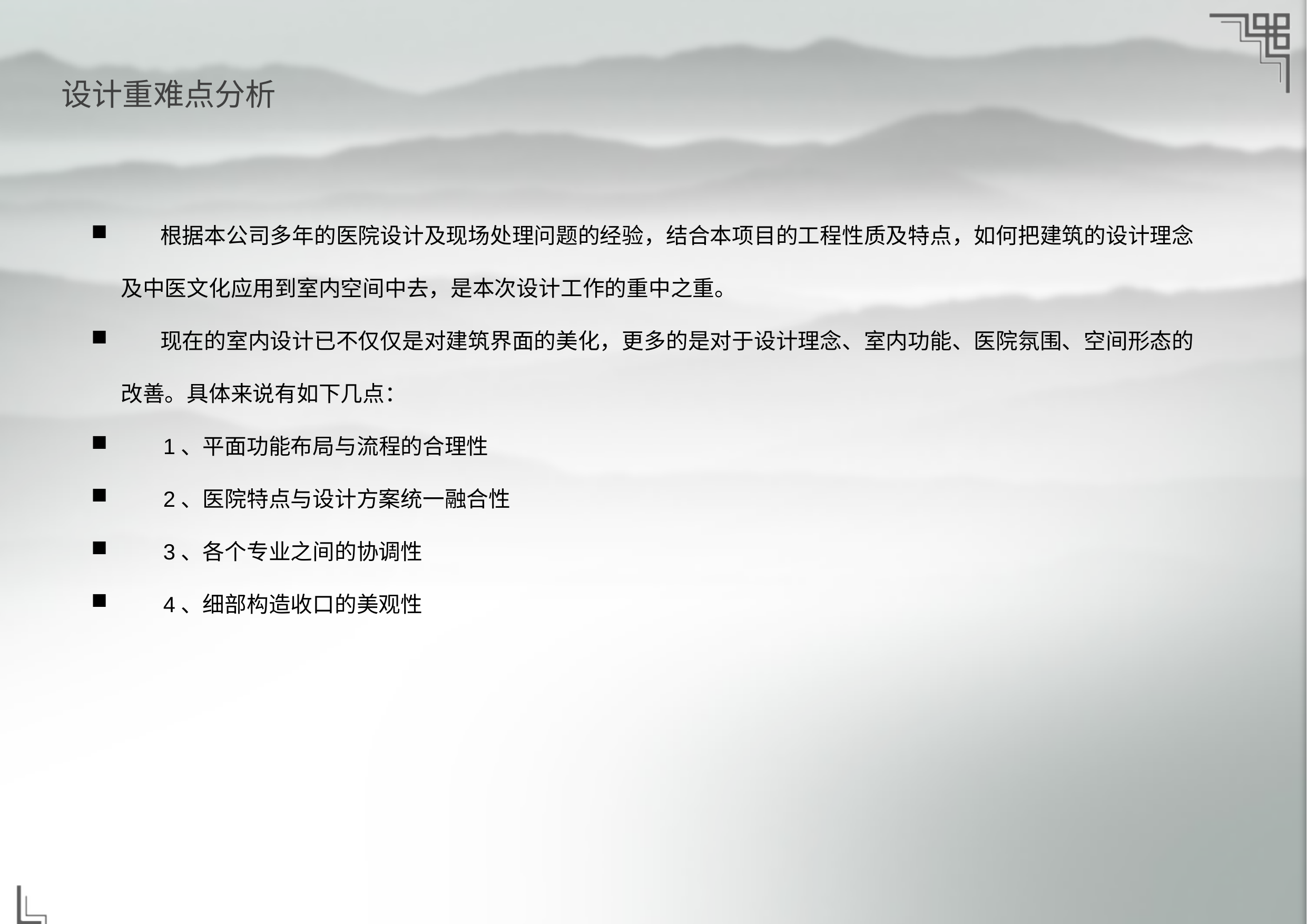

设计重难点分析
       根据本公司多年的医院设计及现场处理问题的经验，结合本项目的工程性质及特点，如何把建筑的设计理念及中医文化应用到室内空间中去，是本次设计工作的重中之重。
       现在的室内设计已不仅仅是对建筑界面的美化，更多的是对于设计理念、室内功能、医院氛围、空间形态的改善。具体来说有如下几点：
       1、平面功能布局与流程的合理性
       2、医院特点与设计方案统一融合性
       3、各个专业之间的协调性
       4、细部构造收口的美观性